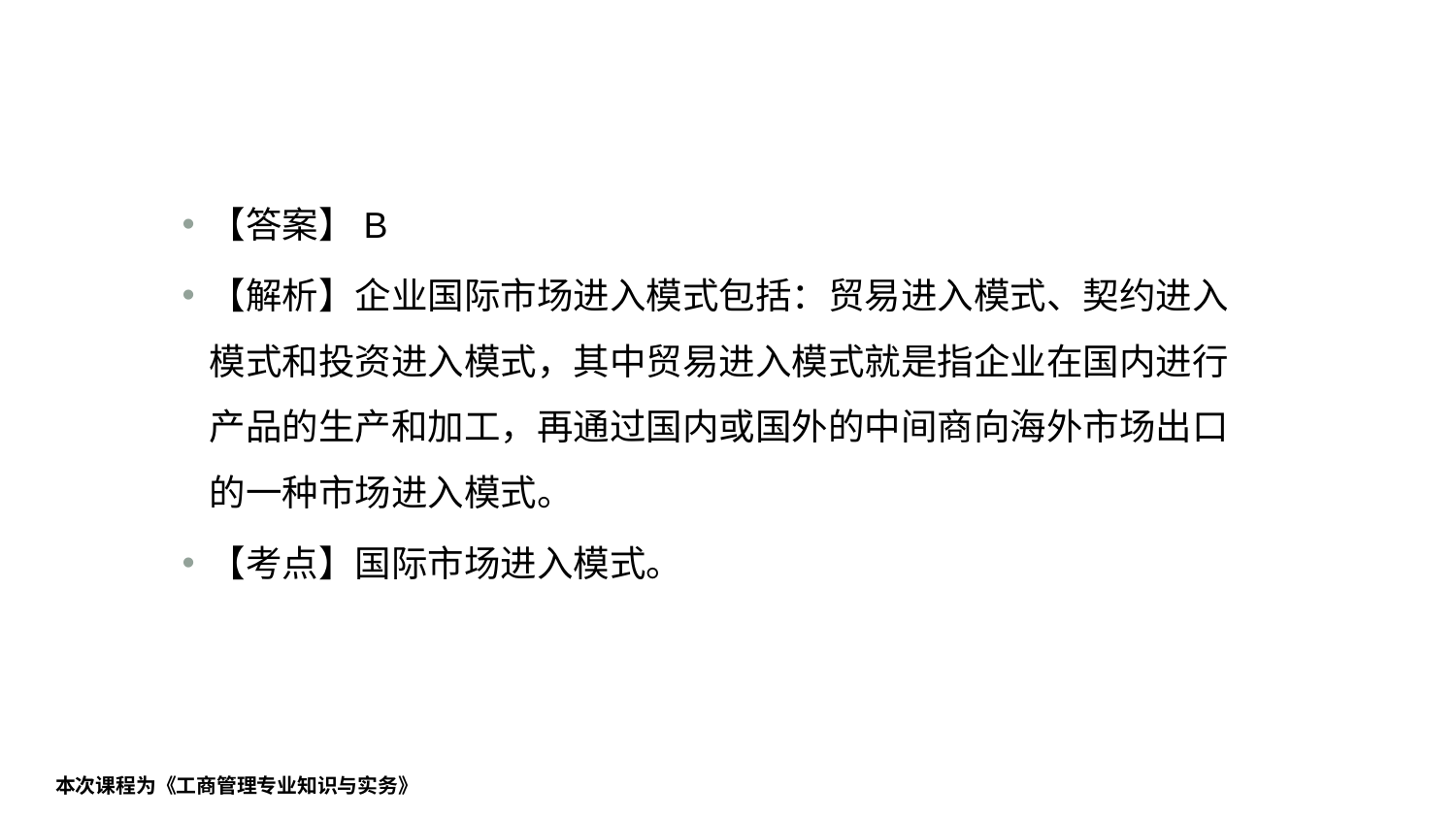

#
【答案】B
【解析】企业国际市场进入模式包括：贸易进入模式、契约进入模式和投资进入模式，其中贸易进入模式就是指企业在国内进行产品的生产和加工，再通过国内或国外的中间商向海外市场出口的一种市场进入模式。
【考点】国际市场进入模式。